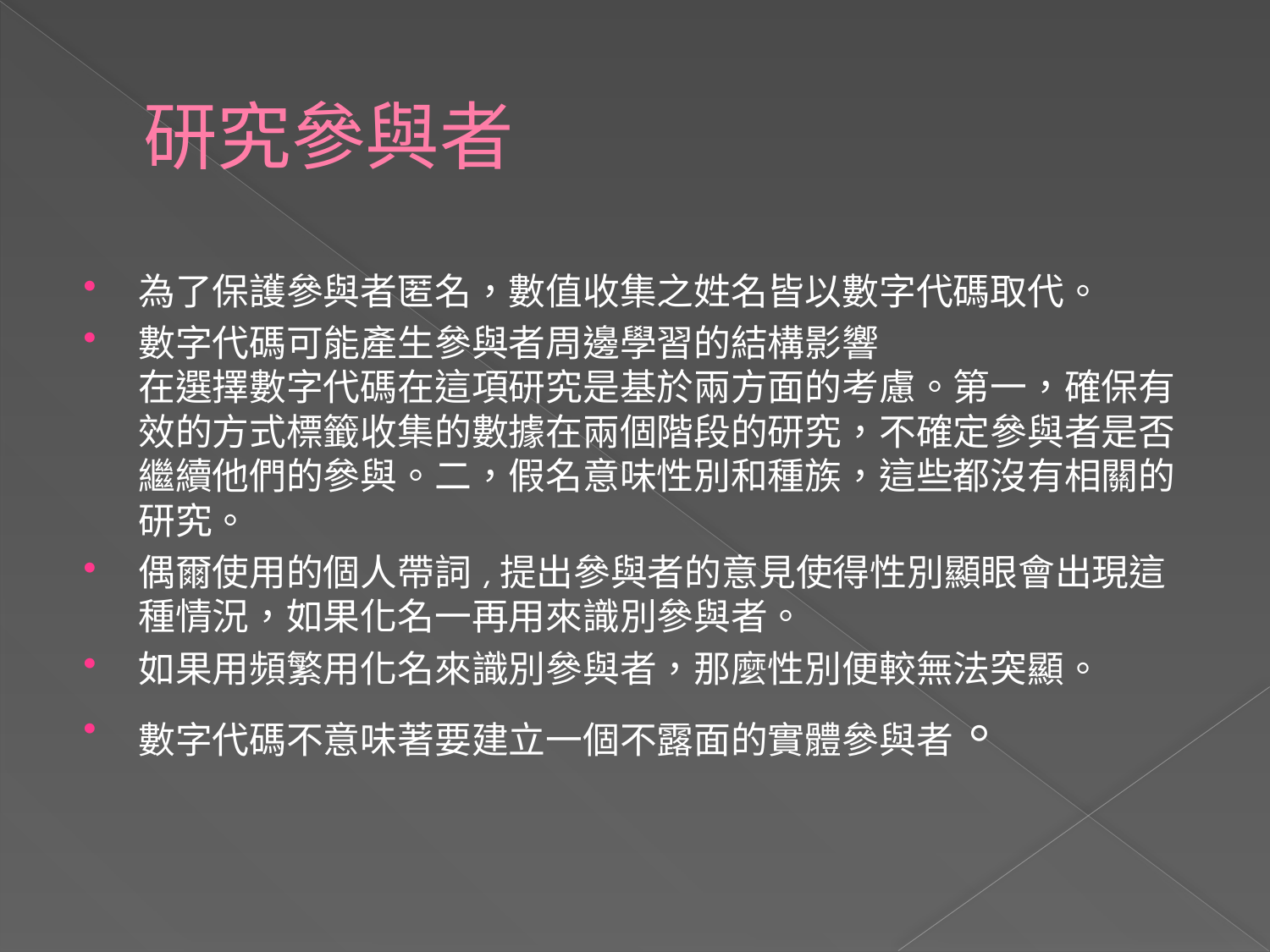

# 研究參與者
為了保護參與者匿名，數值收集之姓名皆以數字代碼取代。
數字代碼可能產生參與者周邊學習的結構影響
在選擇數字代碼在這項研究是基於兩方面的考慮。第一，確保有效的方式標籤收集的數據在兩個階段的研究，不確定參與者是否繼續他們的參與。二，假名意味性別和種族，這些都沒有相關的研究。
偶爾使用的個人帶詞,提出參與者的意見使得性別顯眼會出現這種情況，如果化名一再用來識別參與者。
如果用頻繁用化名來識別參與者，那麼性別便較無法突顯。
數字代碼不意味著要建立一個不露面的實體參與者。